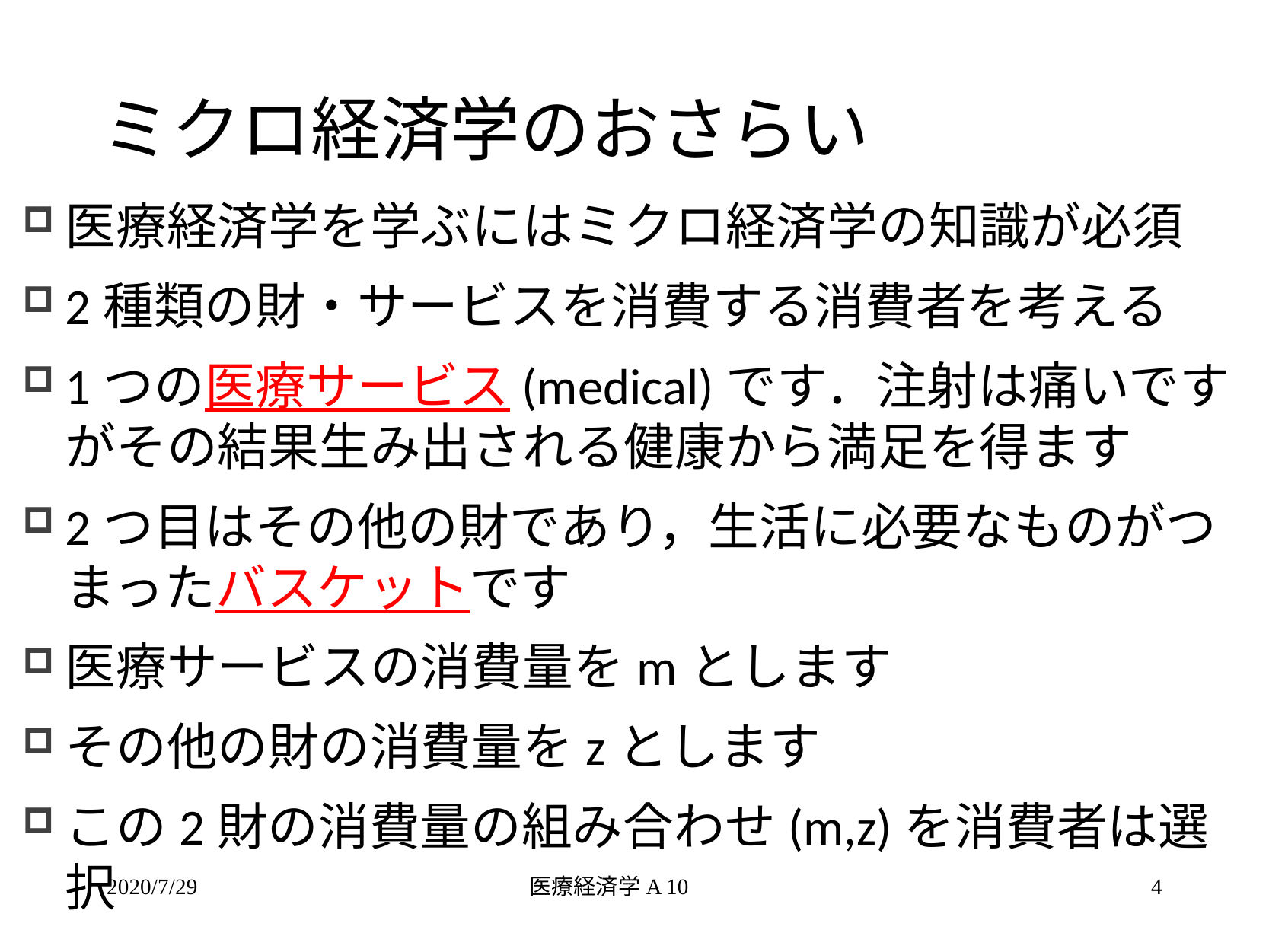

# ミクロ経済学のおさらい
医療経済学を学ぶにはミクロ経済学の知識が必須
2種類の財・サービスを消費する消費者を考える
1つの医療サービス(medical)です．注射は痛いですがその結果生み出される健康から満足を得ます
2つ目はその他の財であり，生活に必要なものがつまったバスケットです
医療サービスの消費量をmとします
その他の財の消費量をzとします
この2財の消費量の組み合わせ(m,z)を消費者は選択

2020/7/29
医療経済学A 10
4